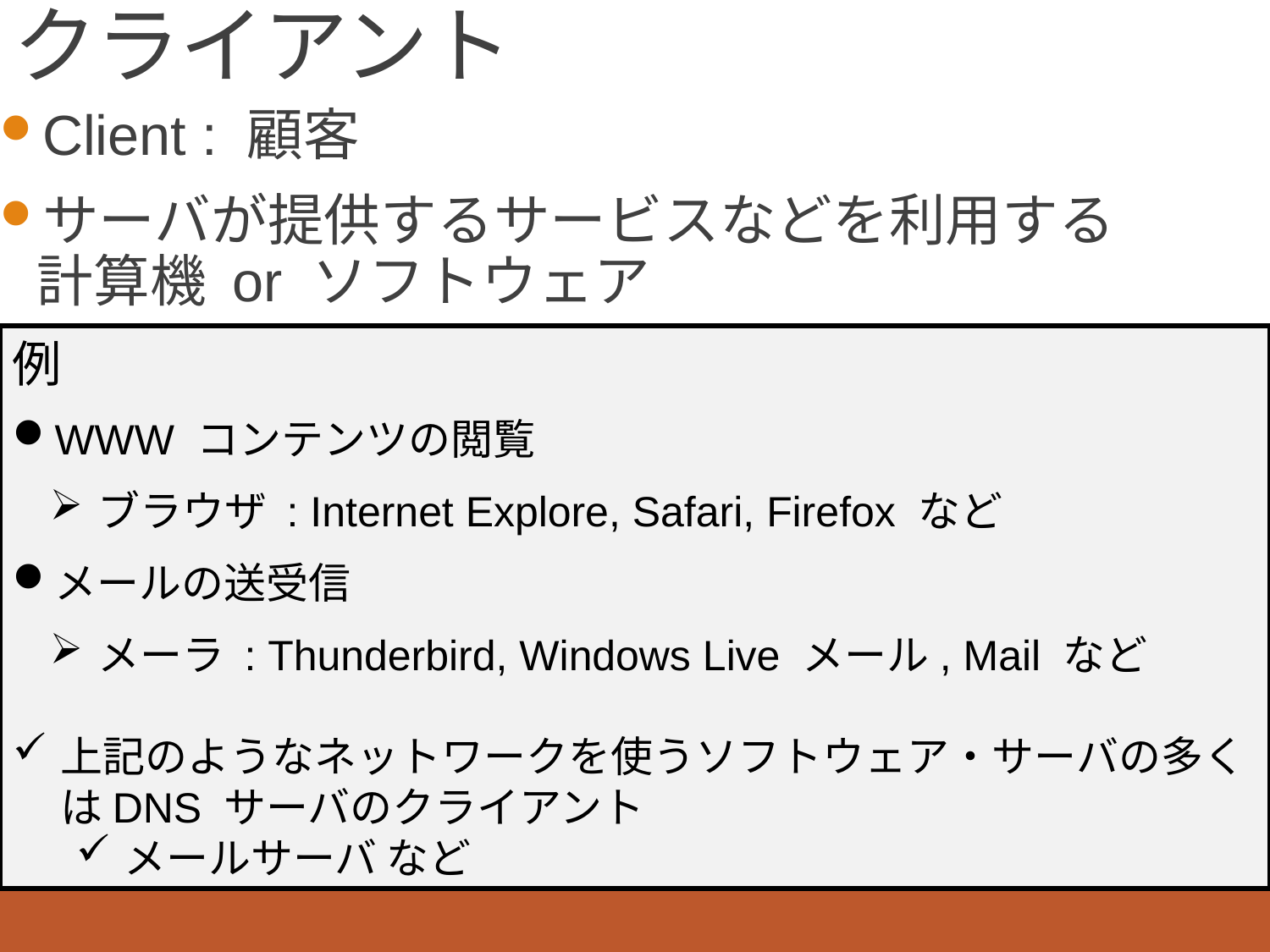

# クライアント
Client : 顧客
サーバが提供するサービスなどを利用する
計算機 or ソフトウェア

例
WWW コンテンツの閲覧
ブラウザ : Internet Explore, Safari, Firefox など
メールの送受信
メーラ : Thunderbird, Windows Live メール, Mail など

上記のようなネットワークを使うソフトウェア・サーバの多くはDNS サーバのクライアント
メールサーバ など